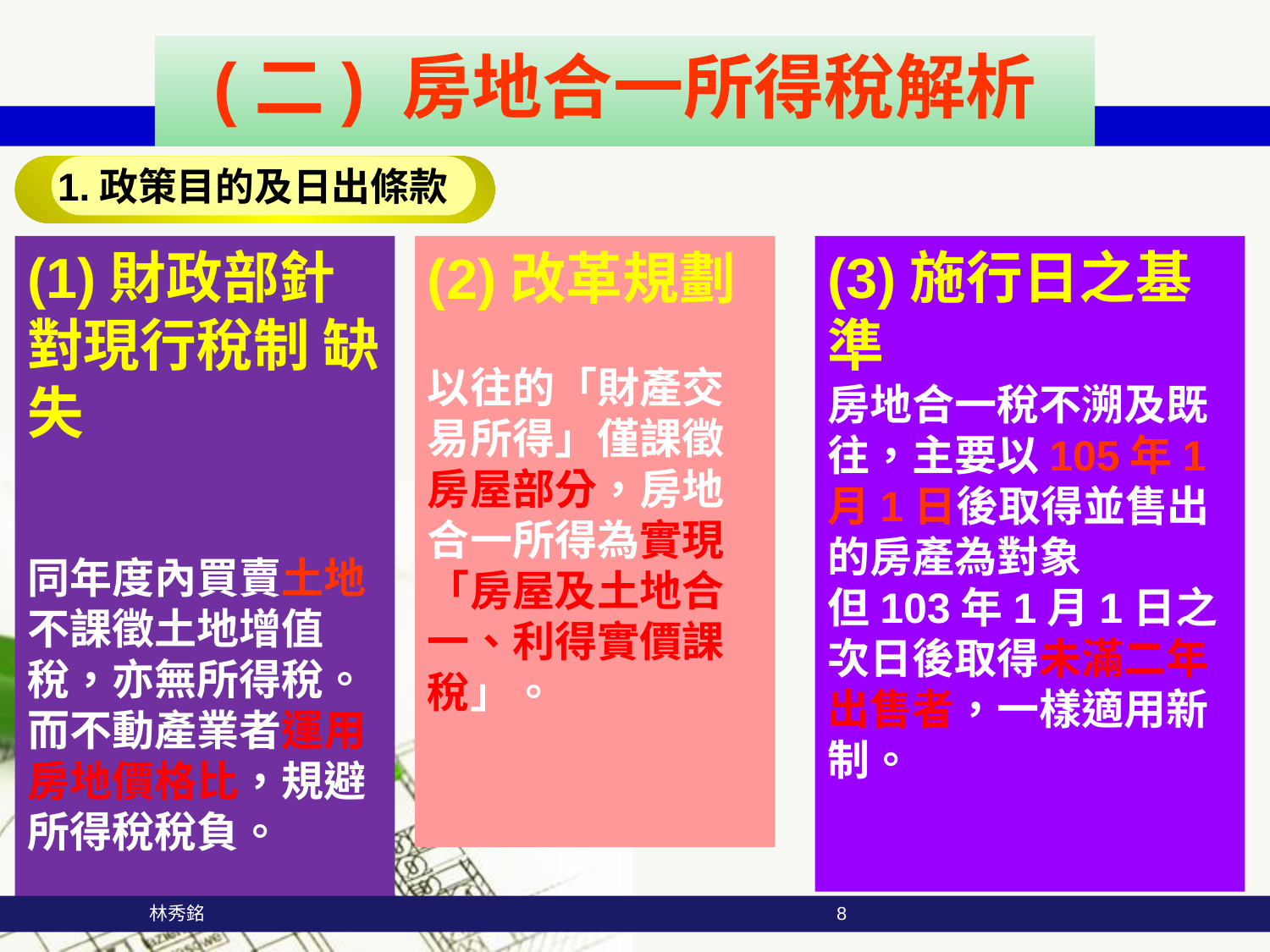

(二) 房地合一所得稅解析

1.政策目的及日出條款
(1)財政部針對現行稅制 缺失

同年度內買賣土地不課徵土地增值稅，亦無所得稅。而不動產業者運用房地價格比，規避所得稅稅負。

(2)改革規劃

以往的「財產交易所得」僅課徵房屋部分，房地合一所得為實現「房屋及土地合一、利得實價課稅」。

(3)施行日之基準
房地合一稅不溯及既往，主要以105年1月1日後取得並售出的房產為對象
但103年1月1日之次日後取得未滿二年出售者，一樣適用新制。

                                 林秀銘                                                                                                                                                            8